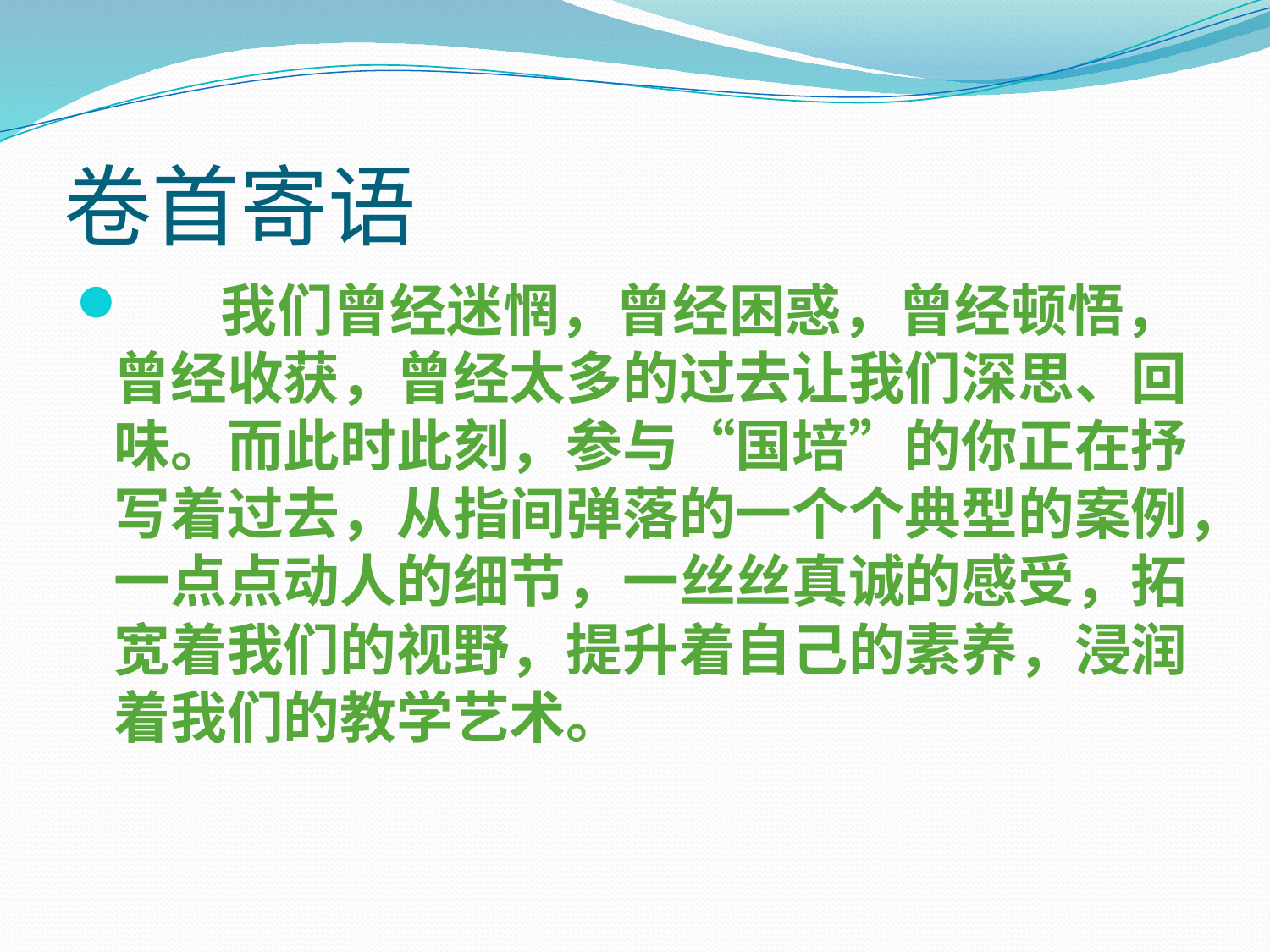

# 卷首寄语
      我们曾经迷惘，曾经困惑，曾经顿悟，曾经收获，曾经太多的过去让我们深思、回味。而此时此刻，参与“国培”的你正在抒写着过去，从指间弹落的一个个典型的案例，一点点动人的细节，一丝丝真诚的感受，拓宽着我们的视野，提升着自己的素养，浸润着我们的教学艺术。